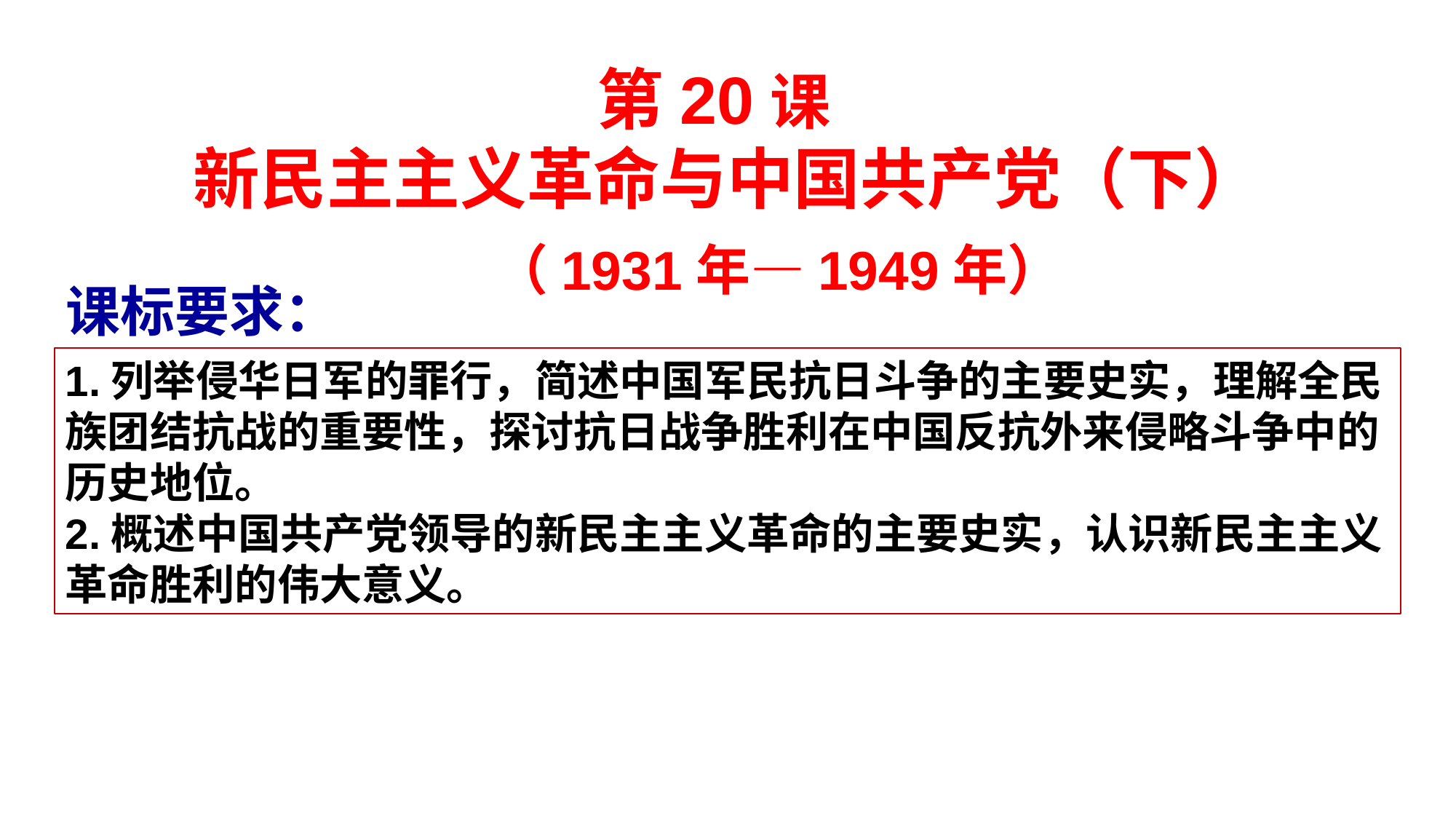

第20课
新民主主义革命与中国共产党（下）
     （1931年—1949年）
课标要求：
1.列举侵华日军的罪行，简述中国军民抗日斗争的主要史实，理解全民族团结抗战的重要性，探讨抗日战争胜利在中国反抗外来侵略斗争中的历史地位。
2.概述中国共产党领导的新民主主义革命的主要史实，认识新民主主义革命胜利的伟大意义。